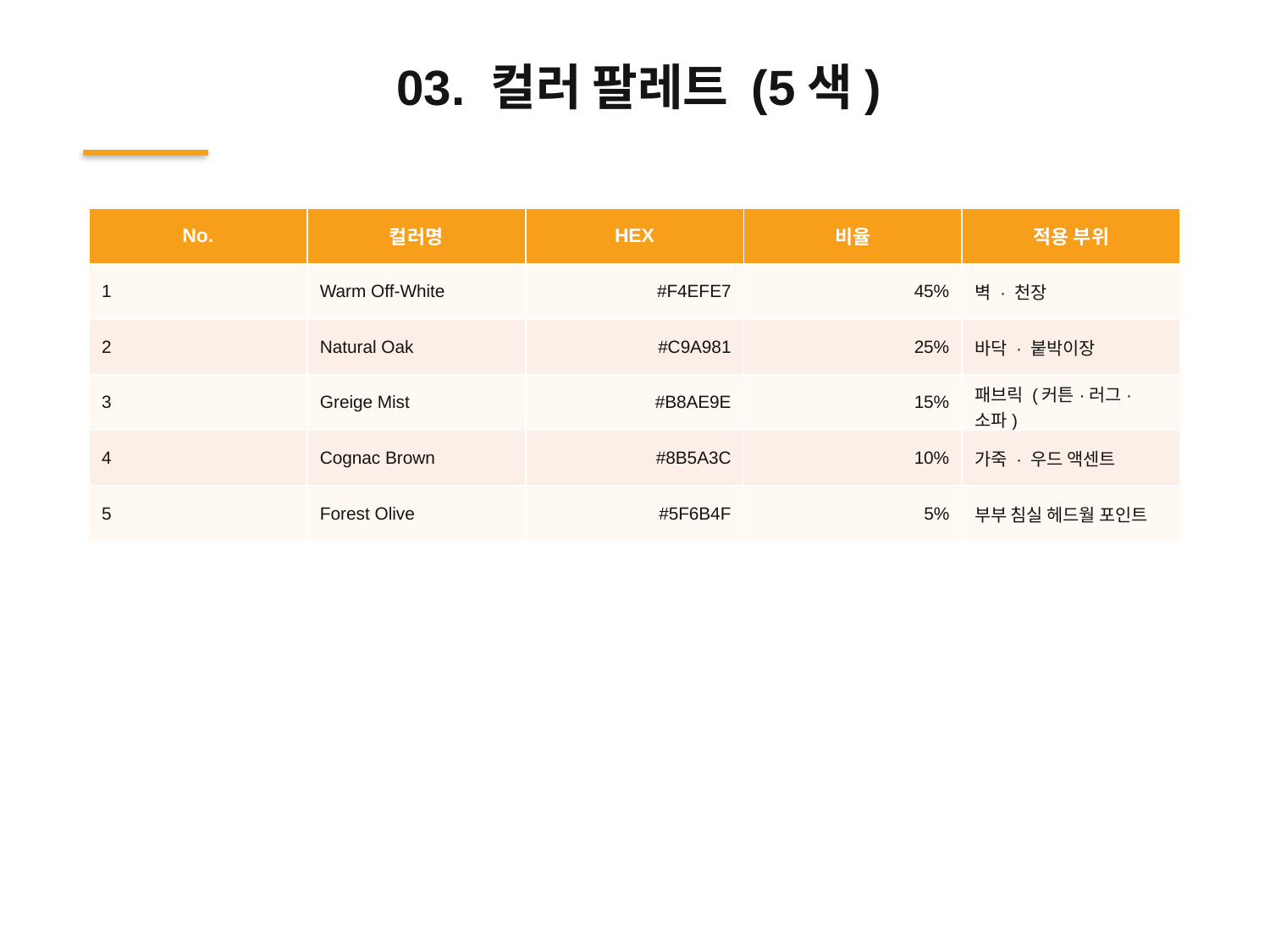

03. 컬러 팔레트 (5색)

| No. | 컬러명 | HEX | 비율 | 적용 부위 |
| --- | --- | --- | --- | --- |
| 1 | Warm Off-White | #F4EFE7 | 45% | 벽 · 천장 |
| 2 | Natural Oak | #C9A981 | 25% | 바닥 · 붙박이장 |
| 3 | Greige Mist | #B8AE9E | 15% | 패브릭 (커튼·러그·소파) |
| 4 | Cognac Brown | #8B5A3C | 10% | 가죽 · 우드 액센트 |
| 5 | Forest Olive | #5F6B4F | 5% | 부부 침실 헤드월 포인트 |